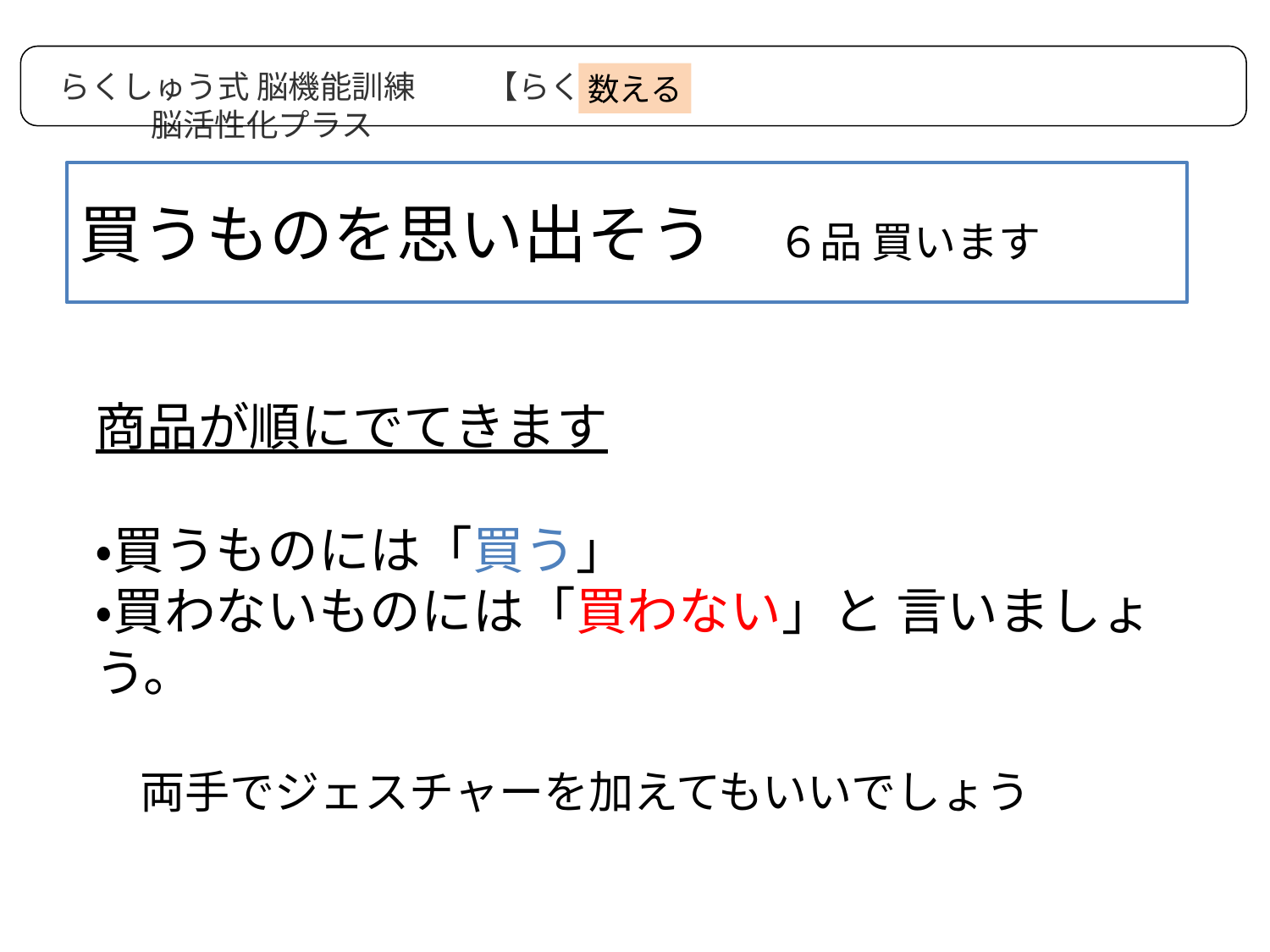

数える
らくしゅう式 脳機能訓練　　 【らくらく】　　　　　　　　　　　　　　　　　　　    脳活性化プラス
# 買うものを思い出そう　　６品 買います
商品が順にでてきます

・買うものには「買う」
・買わないものには「買わない」と 言いましょう。

　両手でジェスチャーを加えてもいいでしょう